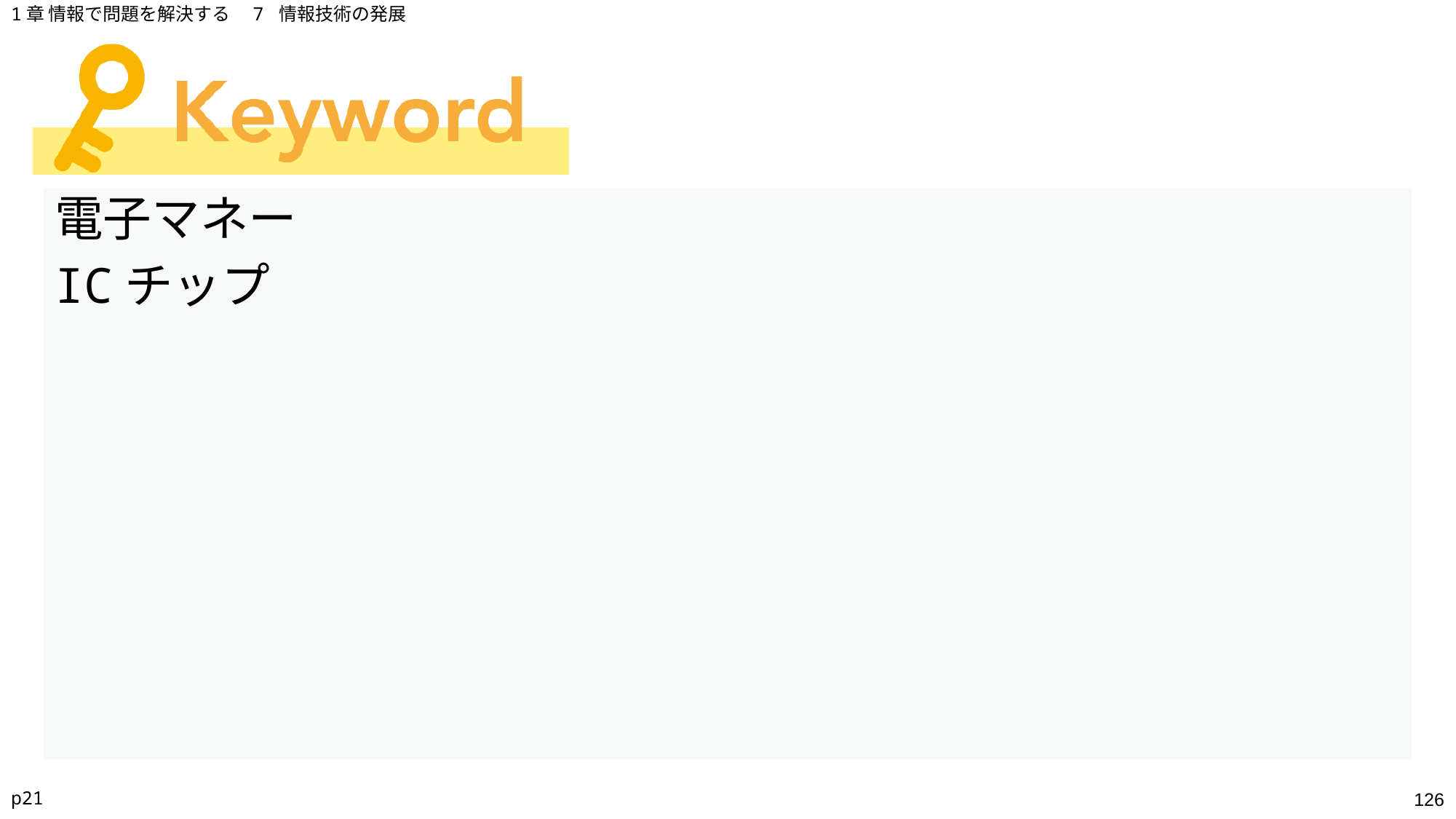

1章 情報で問題を解決する　7 情報技術の発展

電子マネー
ICチップ
p21
126